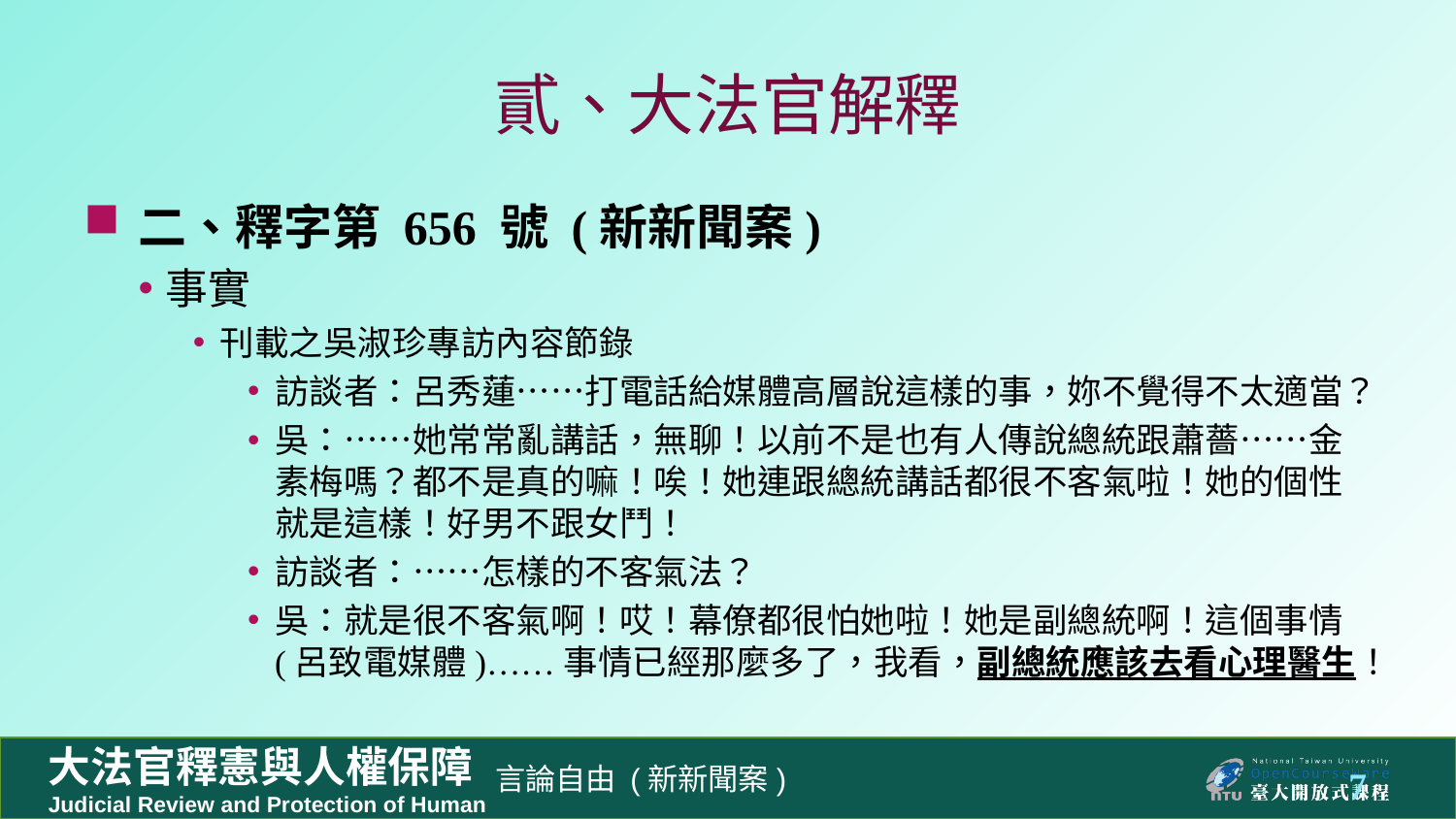

# 貳、大法官解釋
二、釋字第 656 號 (新新聞案)
事實
刊載之吳淑珍專訪內容節錄
訪談者：呂秀蓮……打電話給媒體高層說這樣的事，妳不覺得不太適當？
吳：……她常常亂講話，無聊！以前不是也有人傳說總統跟蕭薔……金素梅嗎？都不是真的嘛！唉！她連跟總統講話都很不客氣啦！她的個性就是這樣！好男不跟女鬥！
訪談者：……怎樣的不客氣法？
吳：就是很不客氣啊！哎！幕僚都很怕她啦！她是副總統啊！這個事情 (呂致電媒體)……事情已經那麼多了，我看，副總統應該去看心理醫生！